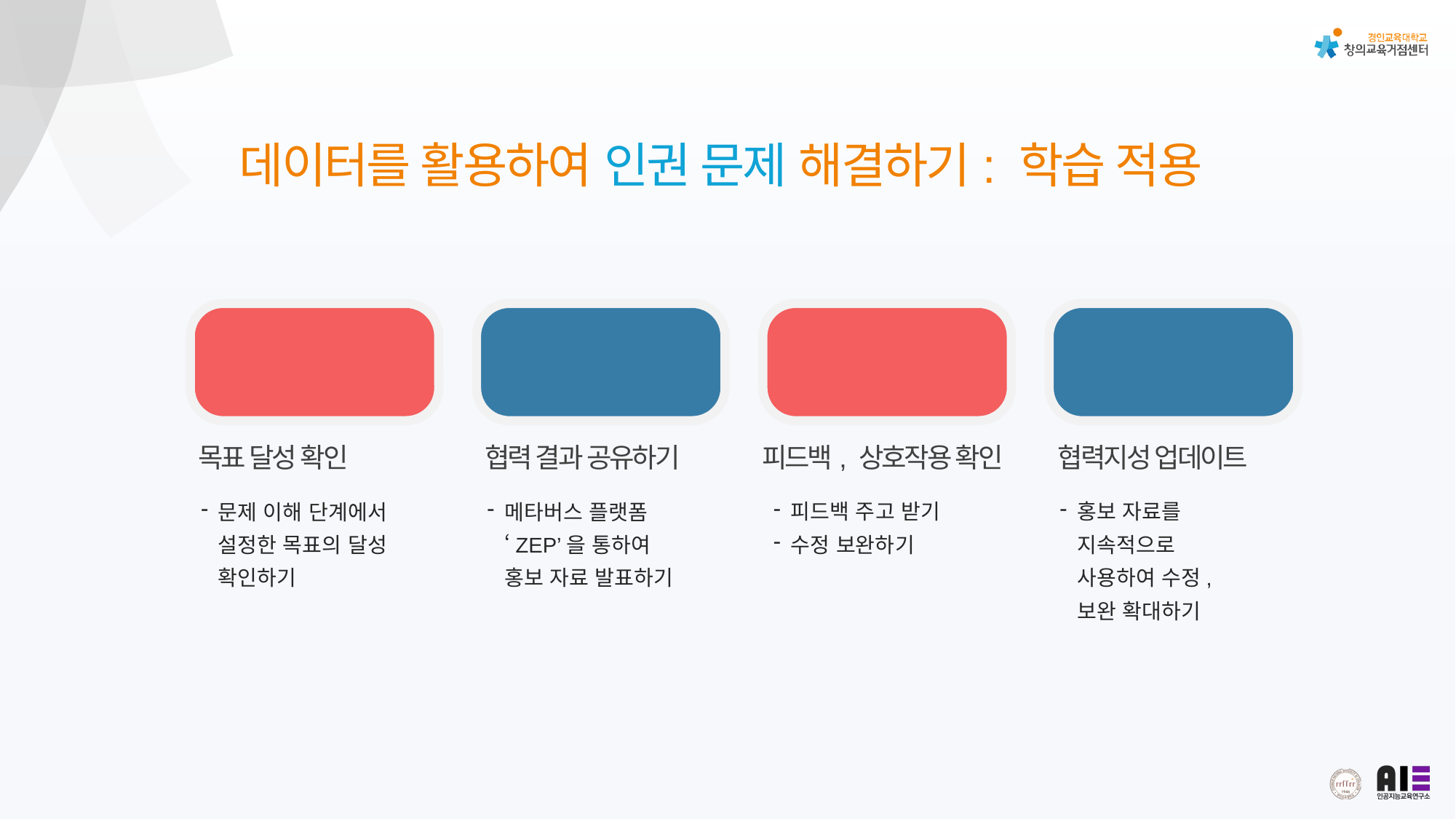

데이터를 활용하여 인권 문제 해결하기: 학습 적용
01
목표 달성 확인
문제 이해 단계에서 설정한 목표의 달성 확인하기
02
협력 결과 공유하기
메타버스 플랫폼 ‘ZEP’을 통하여 홍보 자료 발표하기
03
피드백, 상호작용 확인
피드백 주고 받기
수정 보완하기
04
협력지성 업데이트
홍보 자료를 지속적으로 사용하여 수정, 보완 확대하기